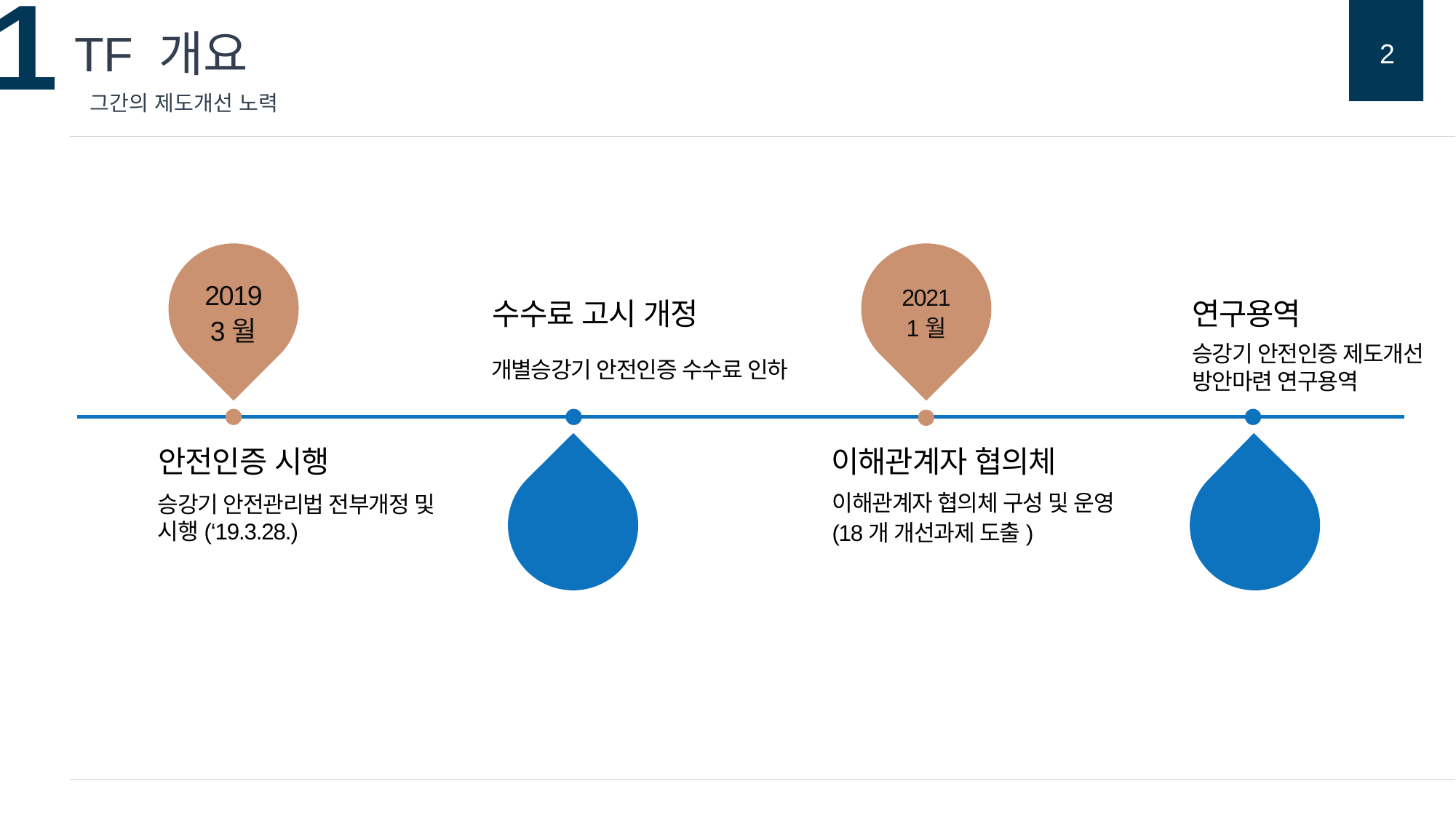

TF 개요
2
그간의 제도개선 노력

승강기 안전인증 제도개선 방안마련 연구용역
2021
1월
2019
3월
개별승강기 안전인증 수수료 인하

수수료 고시 개정
연구용역

이해관계자 협의체 구성 및 운영
(18개 개선과제 도출)
승강기 안전관리법 전부개정 및 시행(‘19.3.28.)
안전인증 시행
이해관계자 협의체

2020
12월
2022
3월